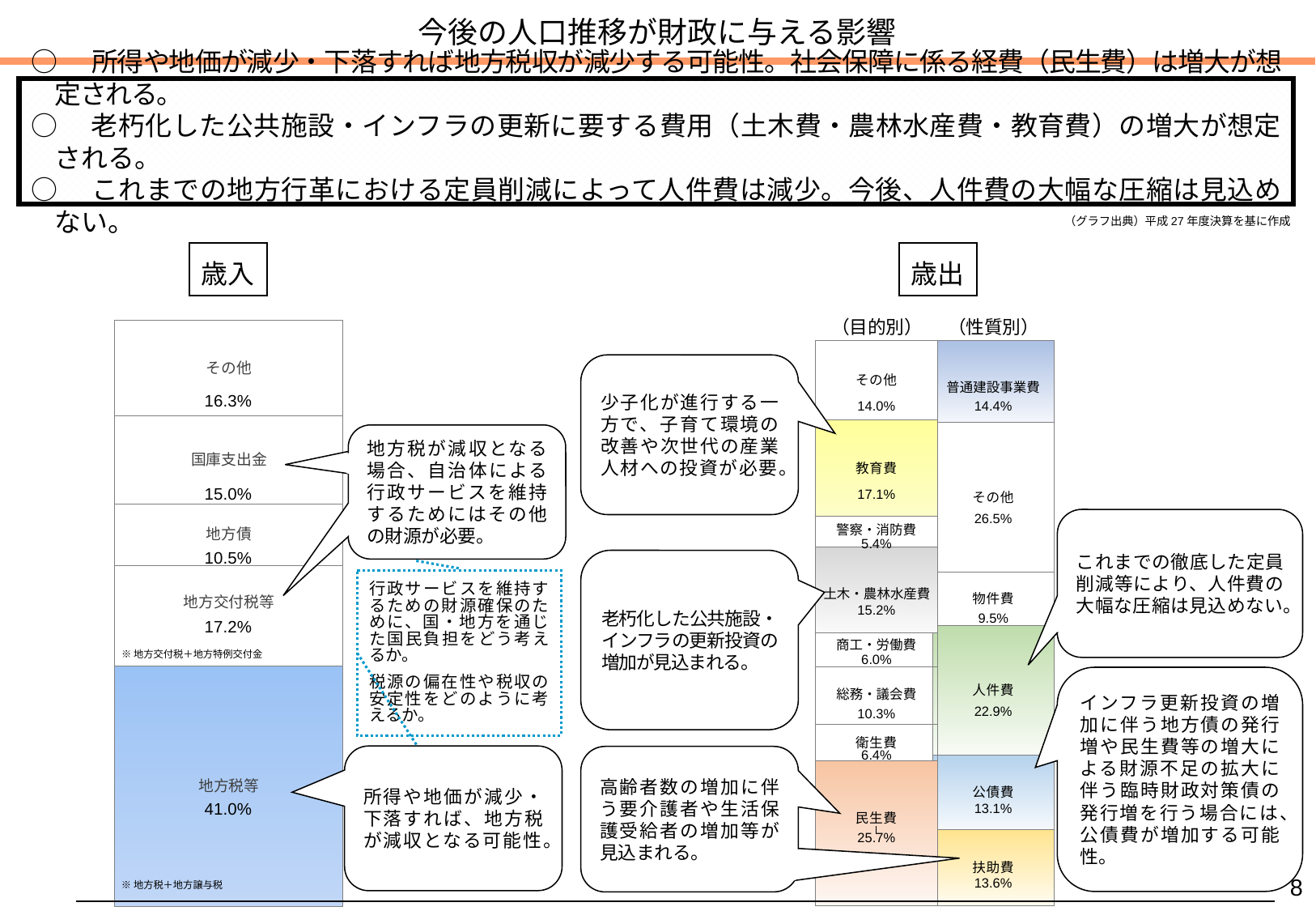

# 今後の人口推移が財政に与える影響
○　所得や地価が減少・下落すれば地方税収が減少する可能性。社会保障に係る経費（民生費）は増大が想定される。
○　老朽化した公共施設・インフラの更新に要する費用（土木費・農林水産費・教育費）の増大が想定される。
○　これまでの地方行革における定員削減によって人件費は減少。今後、人件費の大幅な圧縮は見込めない。
（グラフ出典）平成27年度決算を基に作成
歳入
歳出

### Chart

| Category | 地方税等 | 地方交付税等 | 地方債 | 国庫支出金 | その他 |  |  |  |
|---|---|---|---|---|---|---|---|---|

### Chart

| Category | 民生費 | 衛生費 | 総務・議会費 | 商工・労働費 | 土木・農林水産費 | 警察・消防費 | 教育費 | その他 |
|---|---|---|---|---|---|---|---|---|

### Chart

| Category | 扶助費 | 公債費 | 人件費 | 物件費 |  | その他 |  | 普通建設事業費 |
|---|---|---|---|---|---|---|---|---|
（目的別）
（性質別）
少子化が進行する一方で、子育て環境の改善や次世代の産業人材への投資が必要。
普通建設事業費
16.3%
14.0%
14.4%

地方税が減収となる場合、自治体による行政サービスを維持するためにはその他の財源が必要。

15.0%
17.1%
26.5%
これまでの徹底した定員削減等により、人件費の大幅な圧縮は見込めない。
警察・消防費
5.4%
10.5%
老朽化した公共施設・インフラの更新投資の増加が見込まれる。
行政サービスを維持するための財源確保のために、国・地方を通じた国民負担をどう考えるか。
税源の偏在性や税収の安定性をどのように考えるか。
土木・農林水産費
15.2%
9.5%
17.2%
商工・労働費
※地方交付税＋地方特例交付金
6.0%
インフラ更新投資の増加に伴う地方債の発行増や民生費等の増大による財源不足の拡大に伴う臨時財政対策債の発行増を行う場合には、公債費が増加する可能性。
総務・議会費
22.9%
10.3%
6.4%
所得や地価が減少・下落すれば、地方税が減収となる可能性。
高齢者数の増加に伴う要介護者や生活保護受給者の増加等が見込まれる。

41.0%
13.1%
25.7%

8
13.6%
※地方税＋地方譲与税